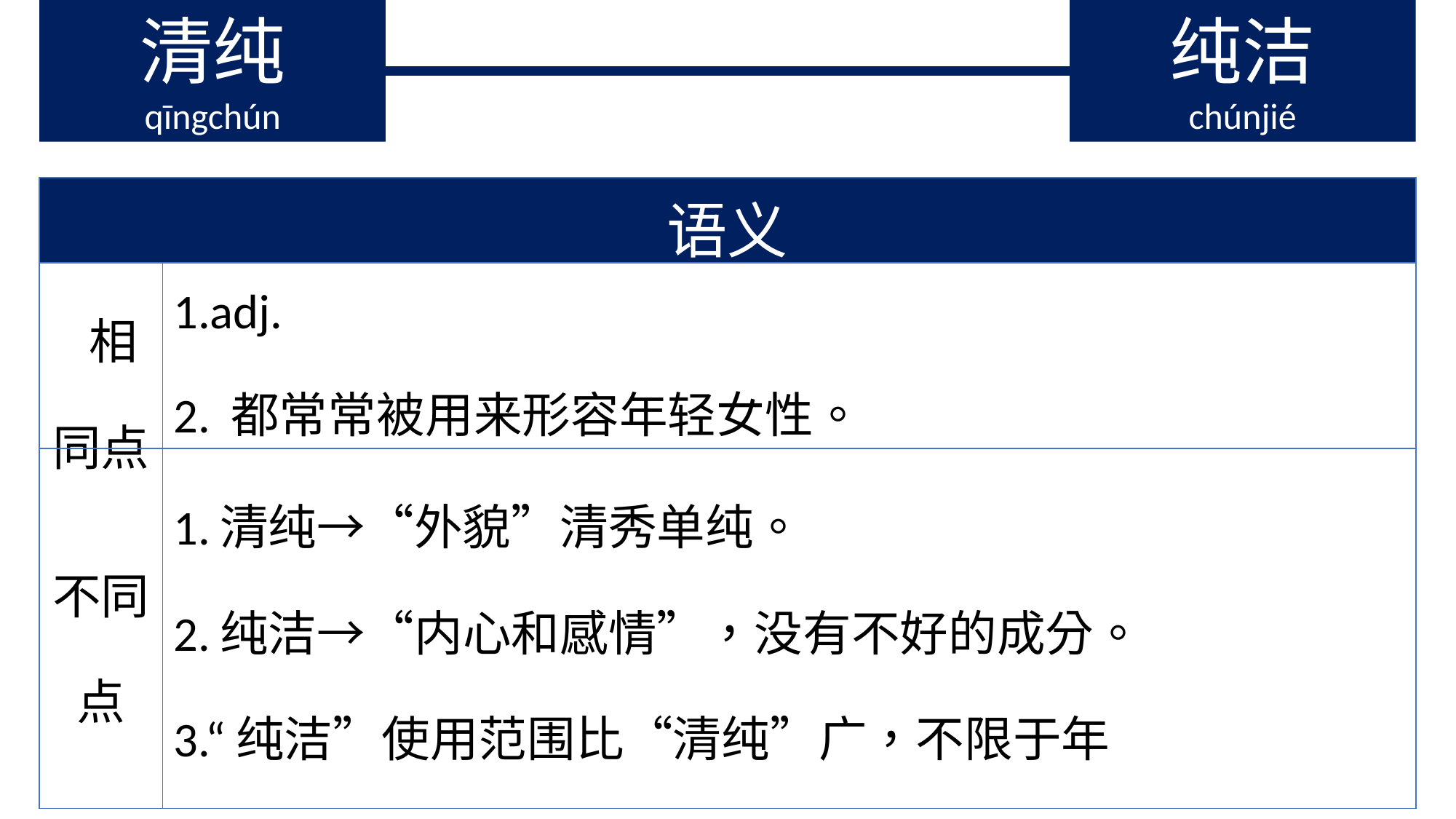

清纯
qīngchún
纯洁
chúnjié
| 语义 |  |
| --- | --- |
| 相同点 | 1.adj. 2. 都常常被用来形容年轻女性。 |
| 不同点 | 1.清纯→“外貌”清秀单纯。 2.纯洁→“内心和感情”，没有不好的成分。 3.“纯洁”使用范围比“清纯”广，不限于年 轻女性。 |